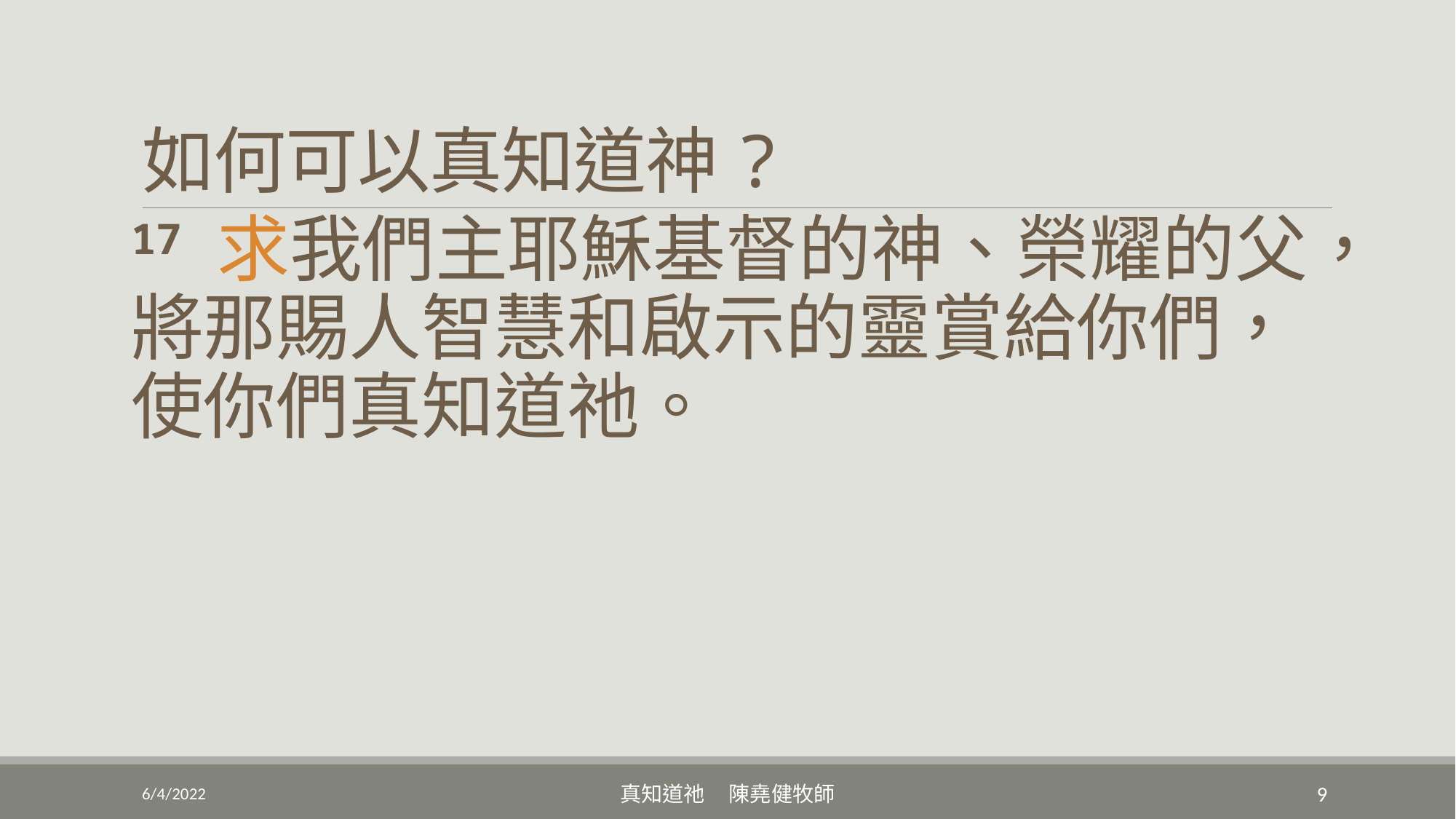

# 如何可以真知道神?
17 求我們主耶穌基督的神、榮耀的父，將那賜人智慧和啟示的靈賞給你們，使你們真知道祂。
6/4/2022
真知道祂     陳堯健牧師
9